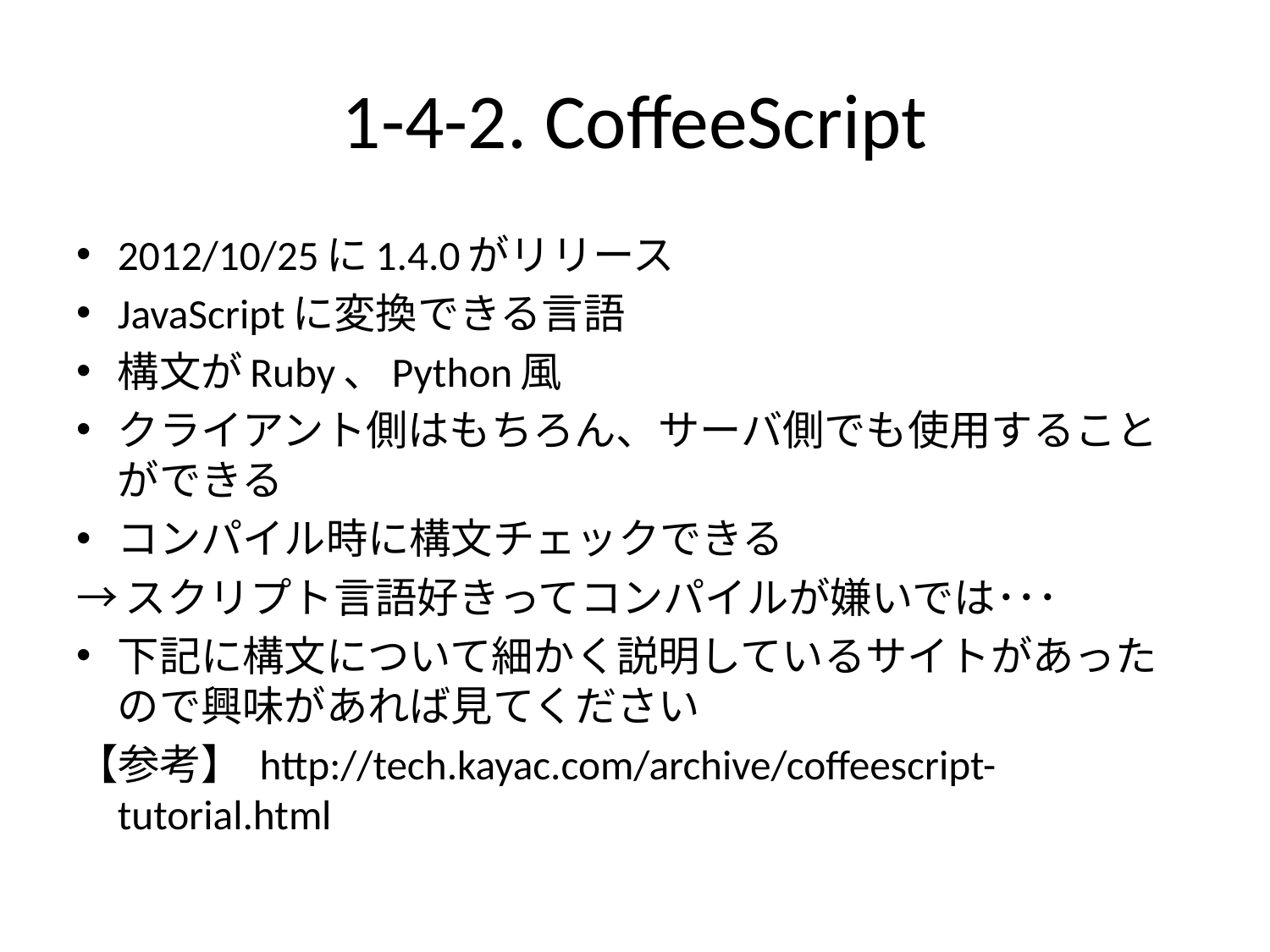

# 1-4-2. CoffeeScript
2012/10/25に1.4.0がリリース
JavaScriptに変換できる言語
構文がRuby、Python風
クライアント側はもちろん、サーバ側でも使用することができる
コンパイル時に構文チェックできる
→スクリプト言語好きってコンパイルが嫌いでは･･･
下記に構文について細かく説明しているサイトがあったので興味があれば見てください
【参考】 http://tech.kayac.com/archive/coffeescript-tutorial.html